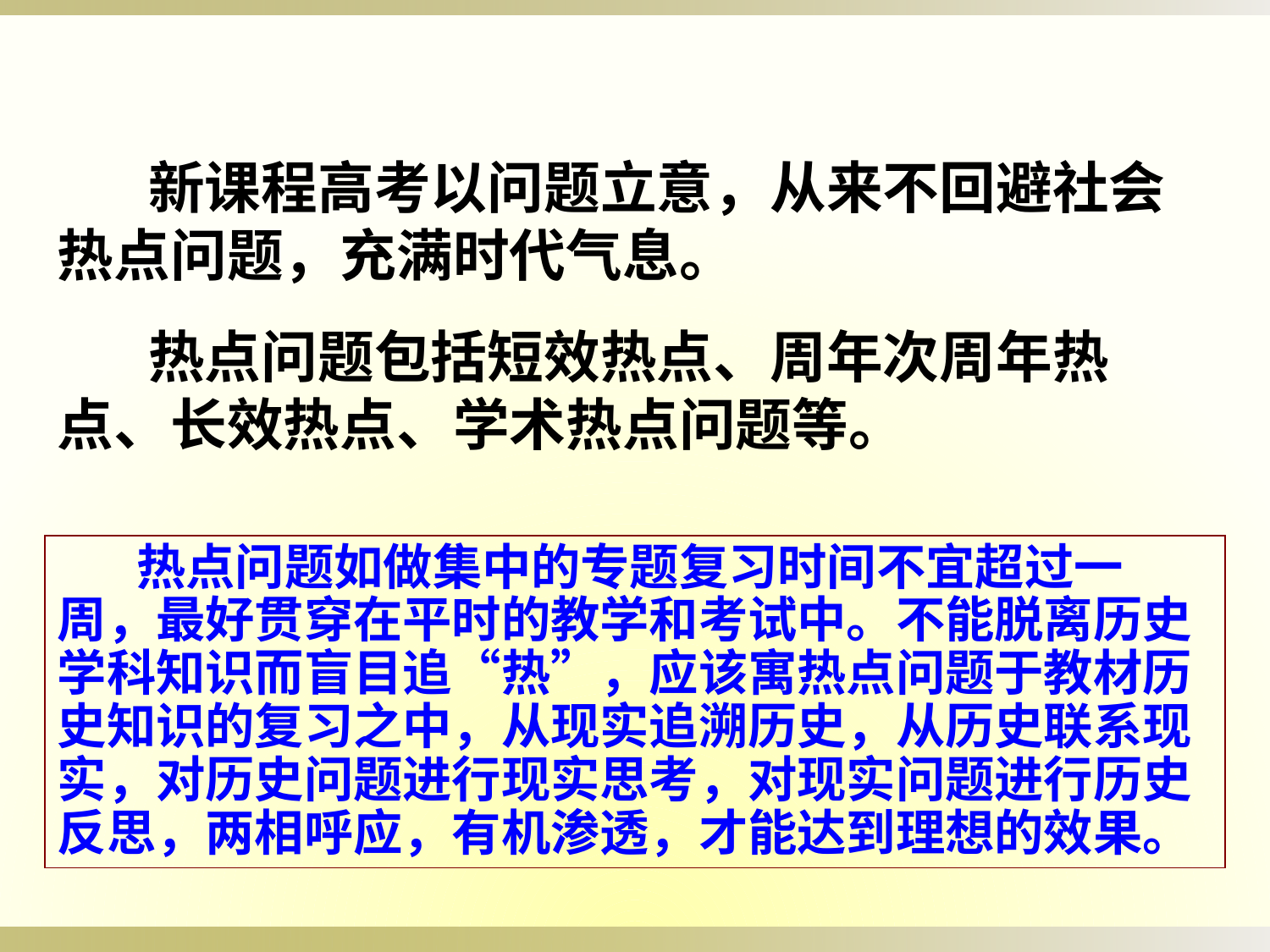

新课程高考以问题立意，从来不回避社会热点问题，充满时代气息。

      热点问题包括短效热点、周年次周年热点、长效热点、学术热点问题等。
      热点问题如做集中的专题复习时间不宜超过一周，最好贯穿在平时的教学和考试中。不能脱离历史学科知识而盲目追“热”，应该寓热点问题于教材历史知识的复习之中，从现实追溯历史，从历史联系现实，对历史问题进行现实思考，对现实问题进行历史反思，两相呼应，有机渗透，才能达到理想的效果。